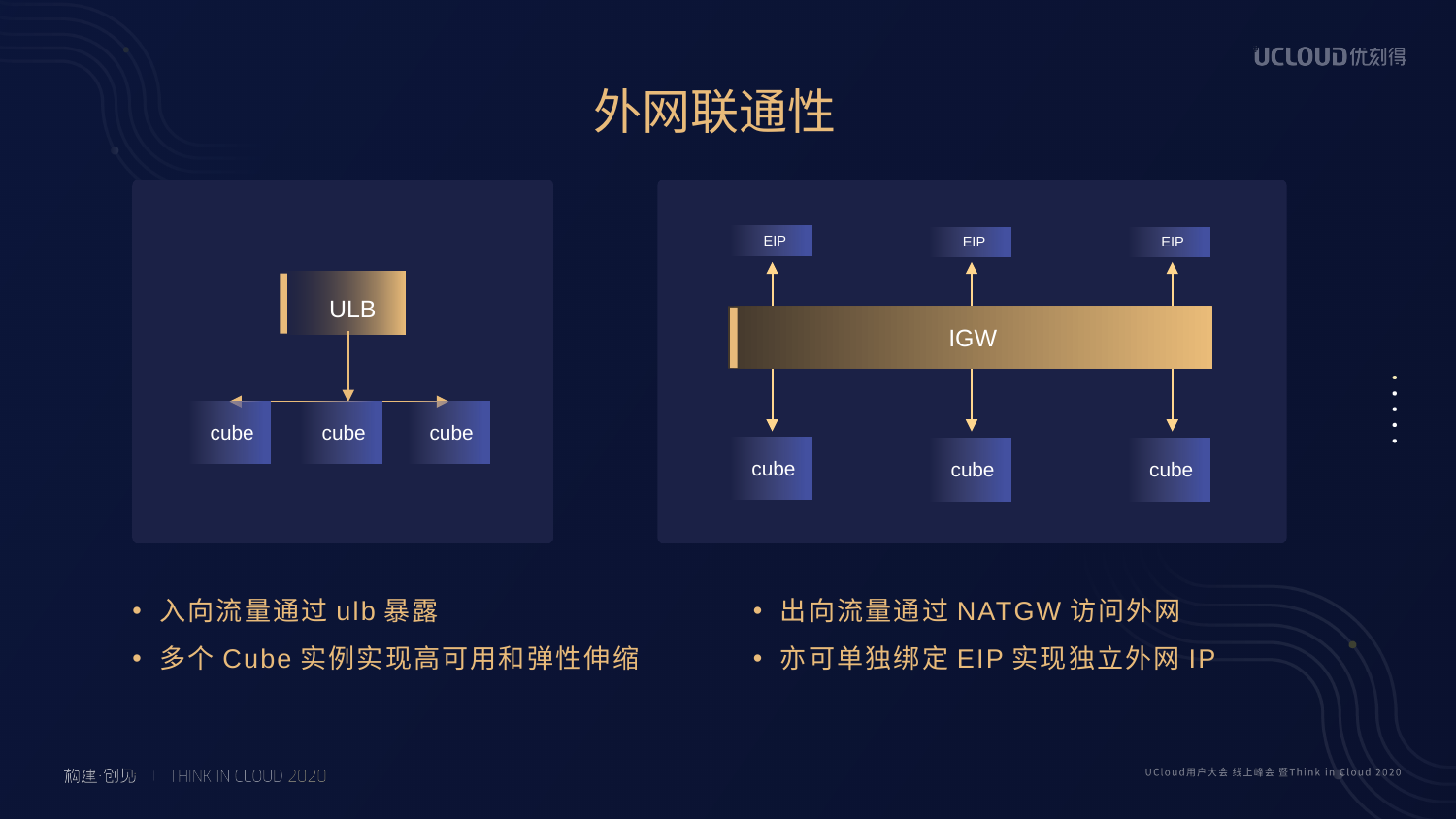

外网联通性

EIP

EIP

cube
EIP

cube

ULB

cube

cube

cube

IGW

cube
入向流量通过ulb暴露
多个Cube实例实现高可用和弹性伸缩
出向流量通过NATGW访问外网
亦可单独绑定EIP实现独立外网IP